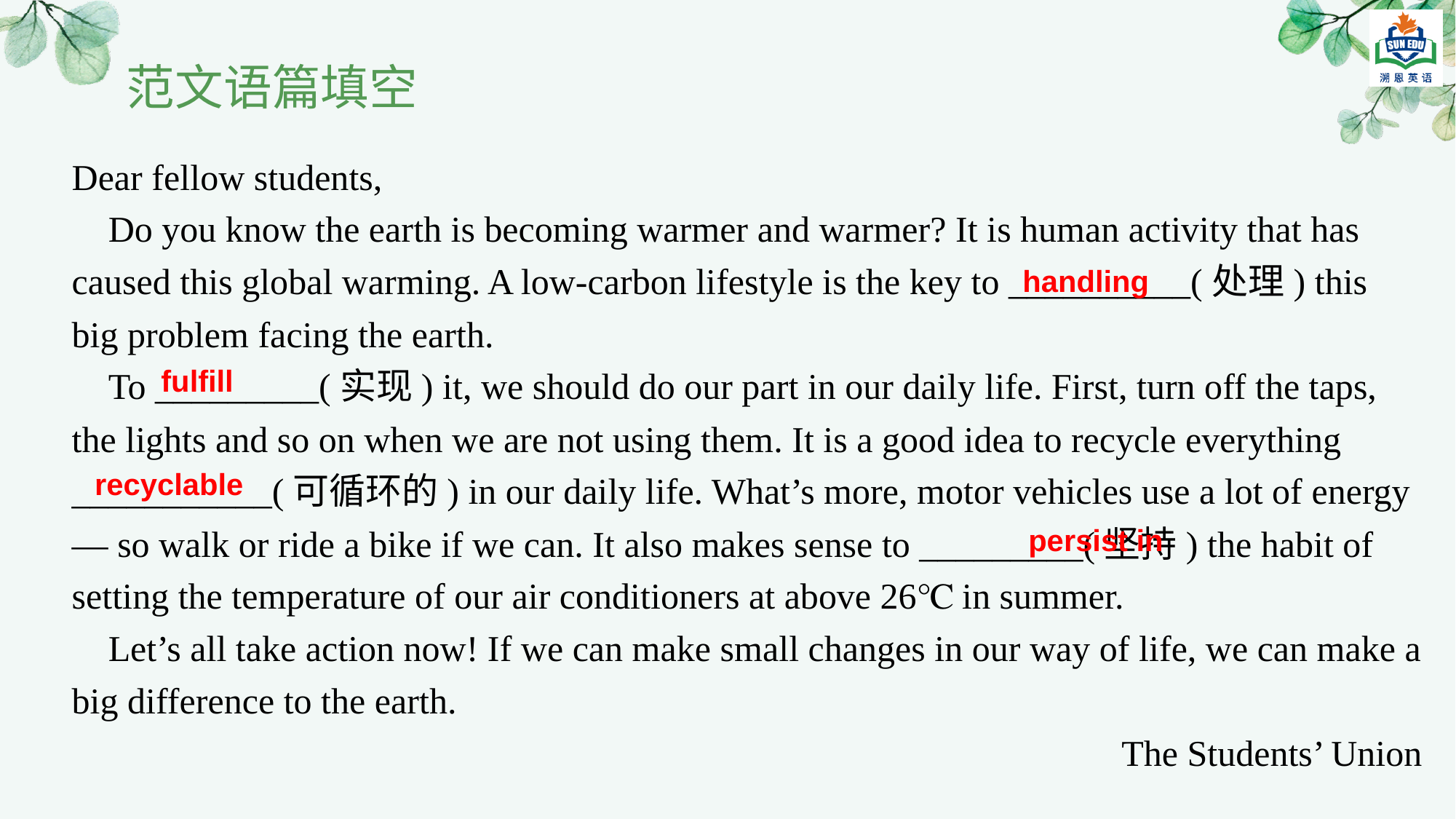

Dear fellow students,
    Do you know the earth is becoming warmer and warmer? It is human activity that has caused this global warming. A low-carbon lifestyle is the key to __________(处理) this big problem facing the earth.
    To _________(实现) it, we should do our part in our daily life. First, turn off the taps, the lights and so on when we are not using them. It is a good idea to recycle everything ___________(可循环的) in our daily life. What’s more, motor vehicles use a lot of energy — so walk or ride a bike if we can. It also makes sense to _________(坚持) the habit of setting the temperature of our air conditioners at above 26℃ in summer.
    Let’s all take action now! If we can make small changes in our way of life, we can make a big difference to the earth.
The Students’ Union
范文语篇填空
handling
fulfill
recyclable
persist in